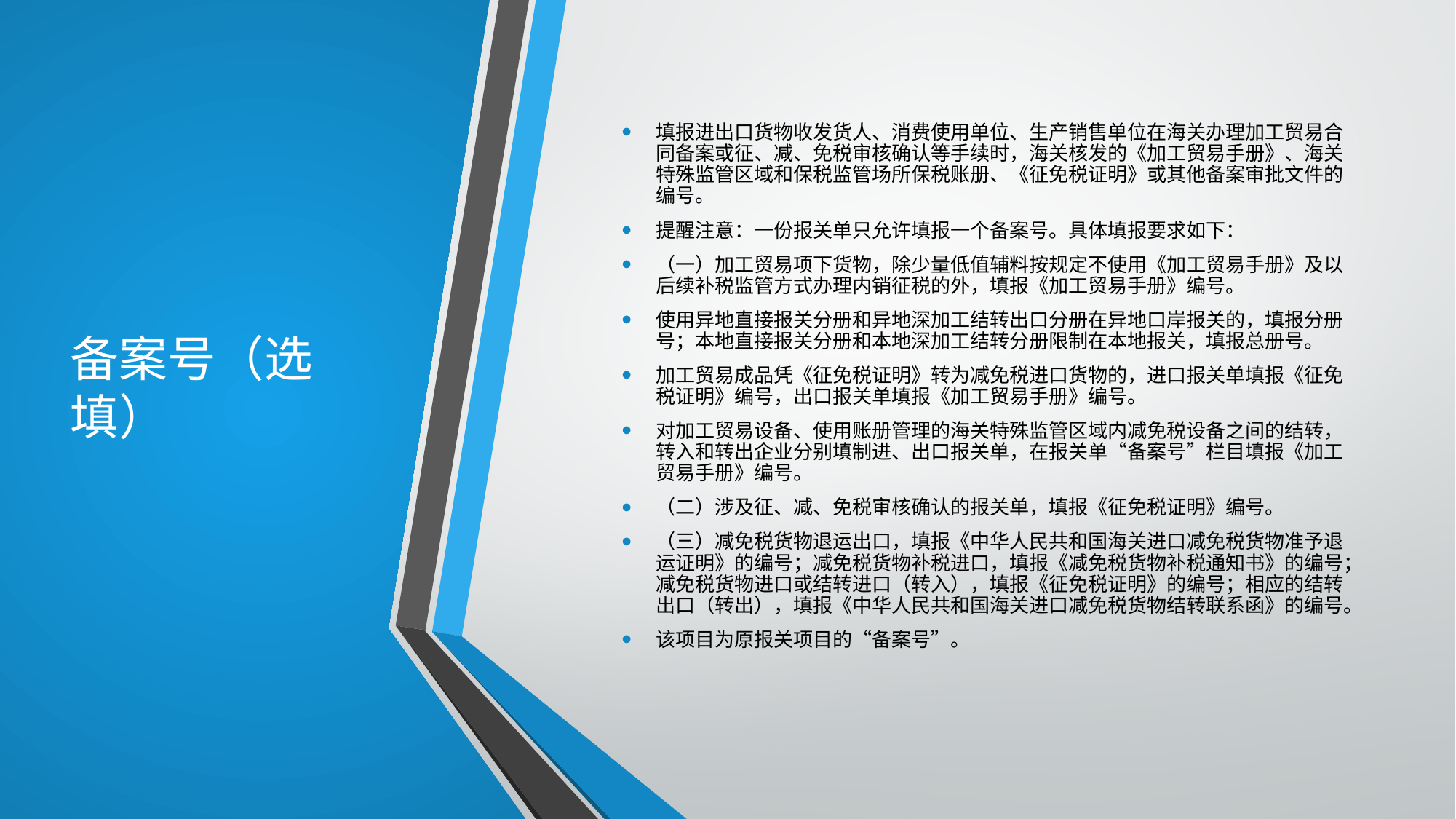

# 备案号（选填）
填报进出口货物收发货人、消费使用单位、生产销售单位在海关办理加工贸易合同备案或征、减、免税审核确认等手续时，海关核发的《加工贸易手册》、海关特殊监管区域和保税监管场所保税账册、《征免税证明》或其他备案审批文件的编号。
提醒注意：一份报关单只允许填报一个备案号。具体填报要求如下：
（一）加工贸易项下货物，除少量低值辅料按规定不使用《加工贸易手册》及以后续补税监管方式办理内销征税的外，填报《加工贸易手册》编号。
使用异地直接报关分册和异地深加工结转出口分册在异地口岸报关的，填报分册号；本地直接报关分册和本地深加工结转分册限制在本地报关，填报总册号。
加工贸易成品凭《征免税证明》转为减免税进口货物的，进口报关单填报《征免税证明》编号，出口报关单填报《加工贸易手册》编号。
对加工贸易设备、使用账册管理的海关特殊监管区域内减免税设备之间的结转，转入和转出企业分别填制进、出口报关单，在报关单“备案号”栏目填报《加工贸易手册》编号。
（二）涉及征、减、免税审核确认的报关单，填报《征免税证明》编号。
（三）减免税货物退运出口，填报《中华人民共和国海关进口减免税货物准予退运证明》的编号；减免税货物补税进口，填报《减免税货物补税通知书》的编号；减免税货物进口或结转进口（转入），填报《征免税证明》的编号；相应的结转出口（转出），填报《中华人民共和国海关进口减免税货物结转联系函》的编号。
该项目为原报关项目的“备案号”。